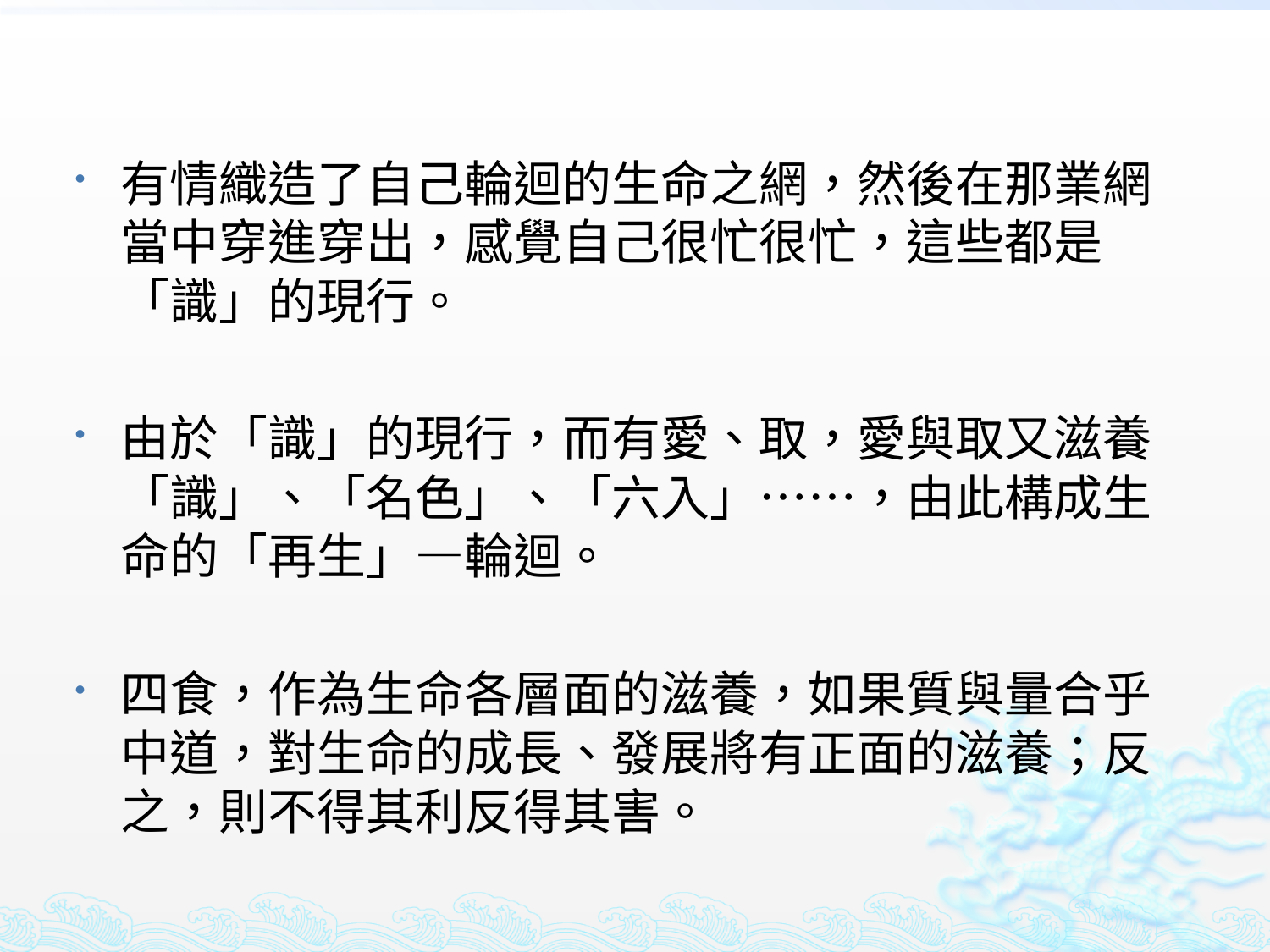

有情織造了自己輪迴的生命之網，然後在那業網當中穿進穿出，感覺自己很忙很忙，這些都是「識」的現行。

由於「識」的現行，而有愛、取，愛與取又滋養「識」、「名色」、「六入」⋯⋯，由此構成生命的「再生」—輪迴。

四食，作為生命各層面的滋養，如果質與量合乎中道，對生命的成長、發展將有正面的滋養；反之，則不得其利反得其害。